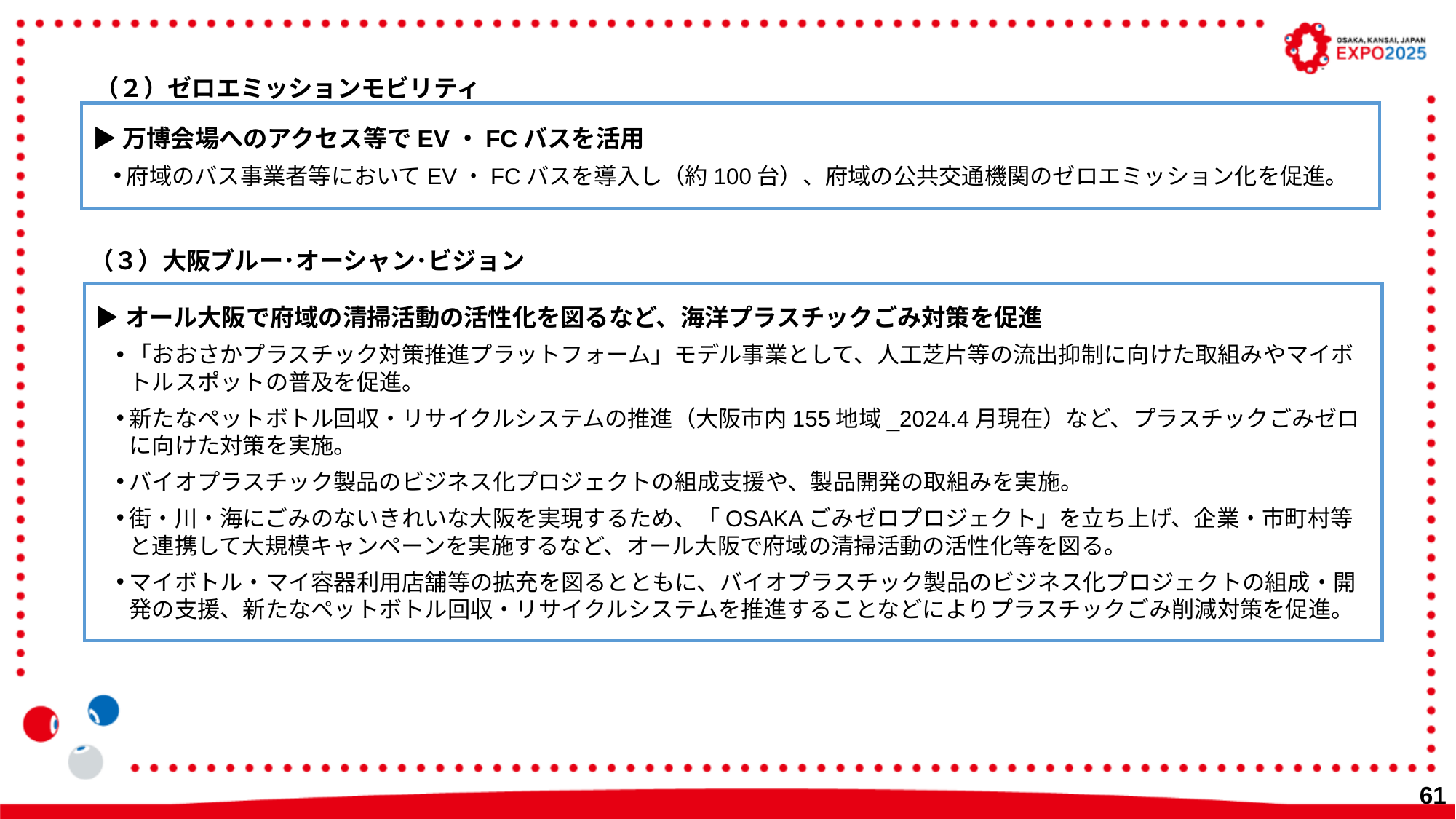

（２）ゼロエミッションモビリティ
▶万博会場へのアクセス等でEV・FCバスを活用
府域のバス事業者等においてEV・FCバスを導入し（約100台）、府域の公共交通機関のゼロエミッション化を促進。
（３）大阪ブルー･オーシャン･ビジョン
▶オール大阪で府域の清掃活動の活性化を図るなど、海洋プラスチックごみ対策を促進
「おおさかプラスチック対策推進プラットフォーム」モデル事業として、人工芝片等の流出抑制に向けた取組みやマイボトルスポットの普及を促進。
新たなペットボトル回収・リサイクルシステムの推進（大阪市内155地域_2024.4月現在）など、プラスチックごみゼロに向けた対策を実施。
バイオプラスチック製品のビジネス化プロジェクトの組成支援や、製品開発の取組みを実施。
街・川・海にごみのないきれいな大阪を実現するため、「OSAKAごみゼロプロジェクト」を立ち上げ、企業・市町村等と連携して大規模キャンペーンを実施するなど、オール大阪で府域の清掃活動の活性化等を図る。
マイボトル・マイ容器利用店舗等の拡充を図るとともに、バイオプラスチック製品のビジネス化プロジェクトの組成・開発の支援、新たなペットボトル回収・リサイクルシステムを推進することなどによりプラスチックごみ削減対策を促進。
61